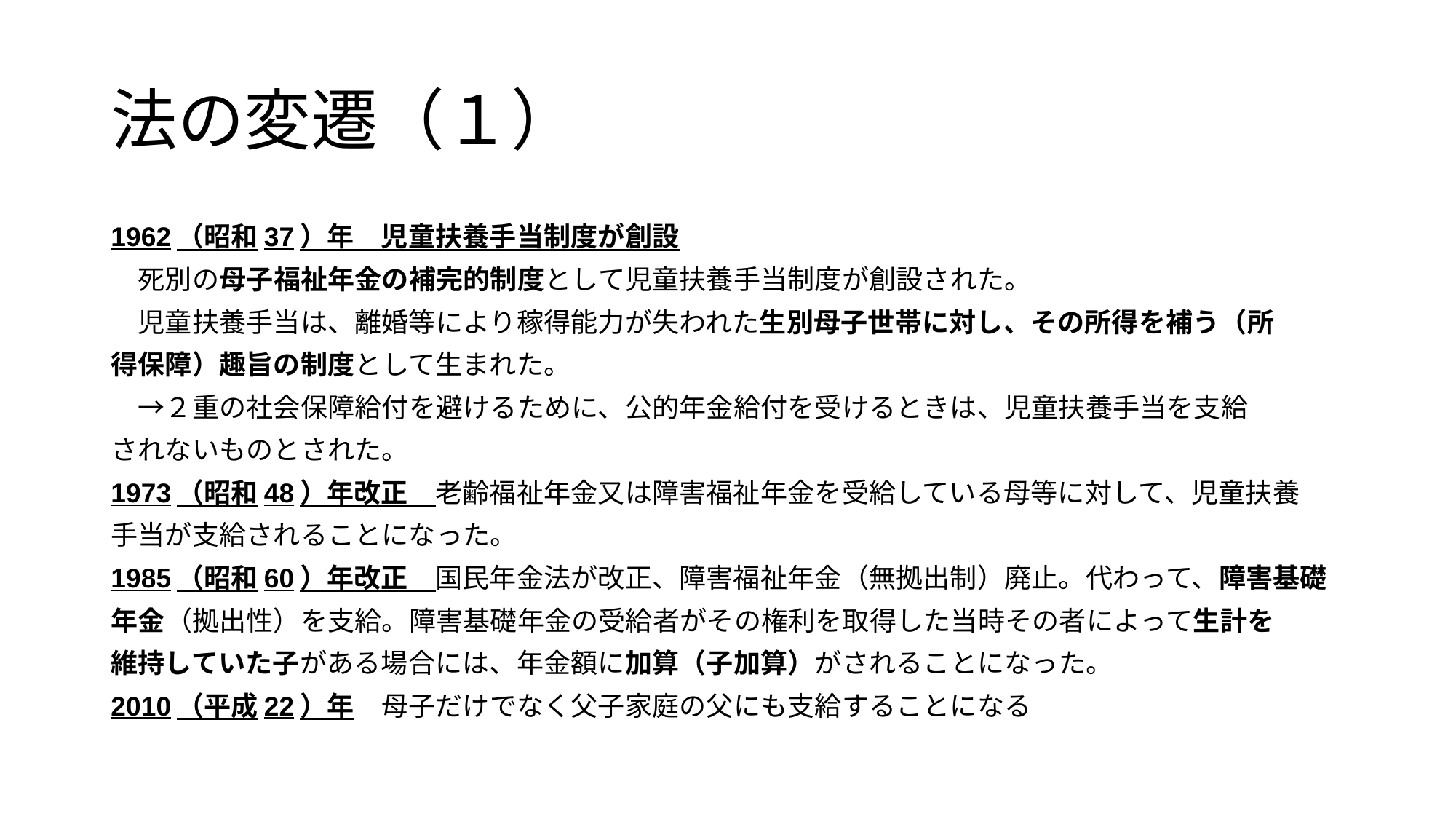

# 法の変遷（１）
1962（昭和37）年　児童扶養手当制度が創設
　死別の母子福祉年金の補完的制度として児童扶養手当制度が創設された。
　児童扶養手当は、離婚等により稼得能力が失われた生別母子世帯に対し、その所得を補う（所
得保障）趣旨の制度として生まれた。
　→２重の社会保障給付を避けるために、公的年金給付を受けるときは、児童扶養手当を支給
されないものとされた。
1973（昭和48）年改正　老齢福祉年金又は障害福祉年金を受給している母等に対して、児童扶養
手当が支給されることになった。
1985（昭和60）年改正　国民年金法が改正、障害福祉年金（無拠出制）廃止。代わって、障害基礎
年金（拠出性）を支給。障害基礎年金の受給者がその権利を取得した当時その者によって生計を
維持していた子がある場合には、年金額に加算（子加算）がされることになった。
2010（平成22）年　母子だけでなく父子家庭の父にも支給することになる